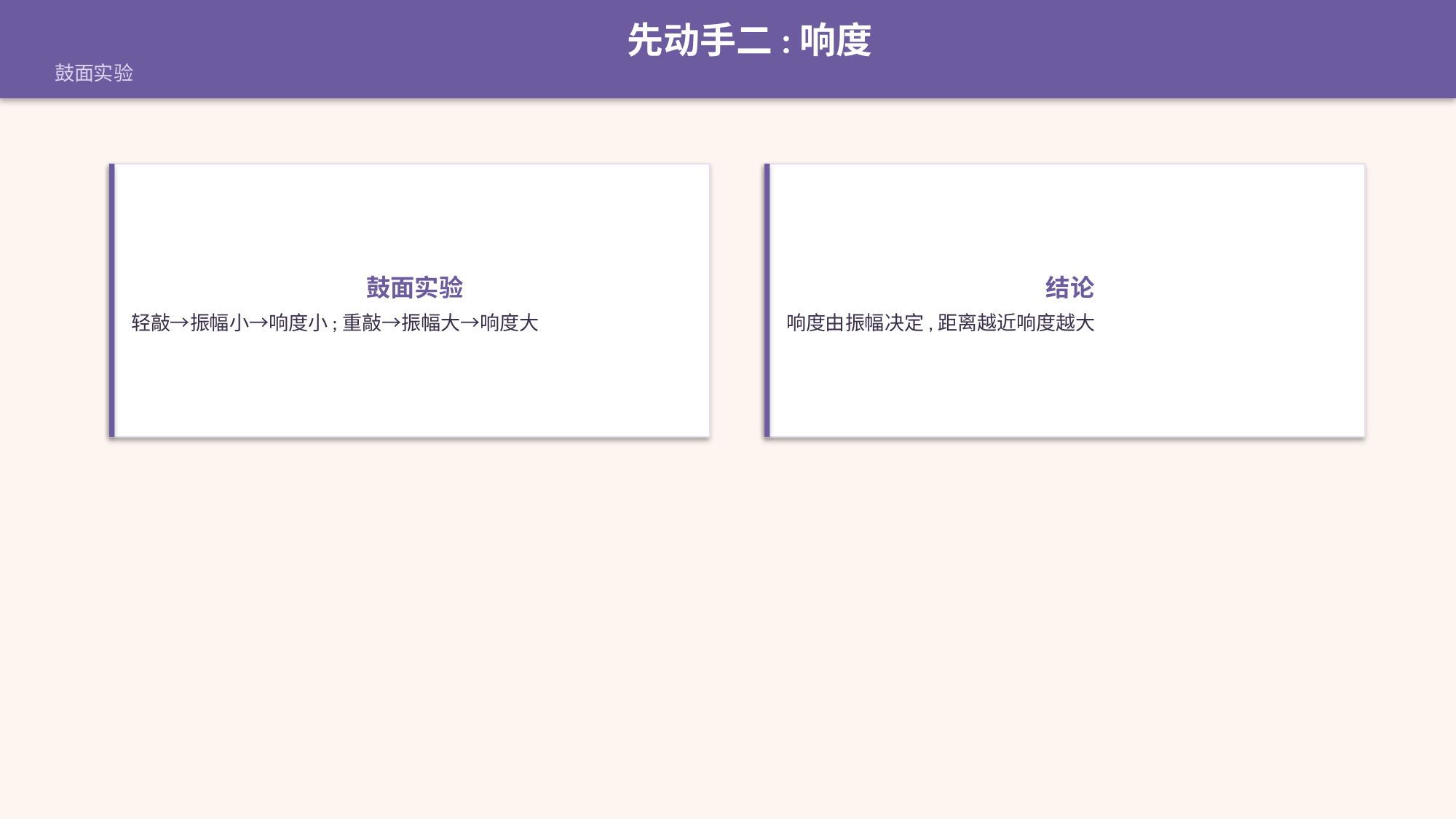

先动手二:响度
鼓面实验
鼓面实验
轻敲→振幅小→响度小;重敲→振幅大→响度大

结论
响度由振幅决定,距离越近响度越大